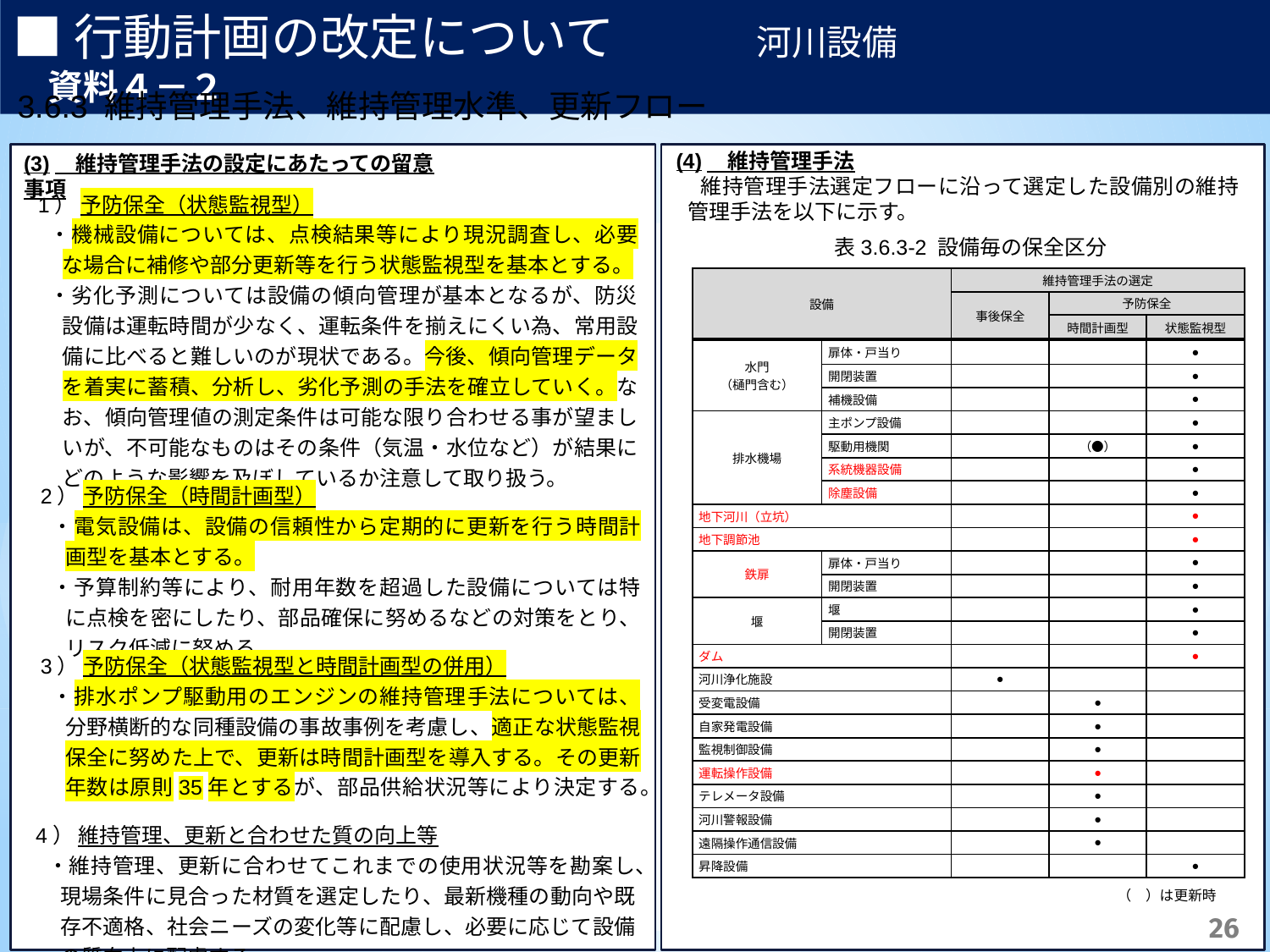

■行動計画の改定について　　　　河川設備　　　　　　　　　　　資料４－２
3.6.3 維持管理手法、維持管理水準、更新フロー
(4)　維持管理手法
維持管理手法選定フローに沿って選定した設備別の維持管理手法を以下に示す。

(3)　維持管理手法の設定にあたっての留意事項
【補足】	体制は主に行っている実施主体を記載しており、これによらない場合もある。
※1	日常点検の頻度は当該路線により異なり、交通量2万台/日以上の路線では週2回、それ以外では週1回の頻度で実施。
※2	臨時的に行う緊急点検等は必要に応じて随意実施。

1） 予防保全（状態監視型）
・機械設備については、点検結果等により現況調査し、必要な場合に補修や部分更新等を行う状態監視型を基本とする。
・劣化予測については設備の傾向管理が基本となるが、防災設備は運転時間が少なく、運転条件を揃えにくい為、常用設備に比べると難しいのが現状である。今後、傾向管理データを着実に蓄積、分析し、劣化予測の手法を確立していく。なお、傾向管理値の測定条件は可能な限り合わせる事が望ましいが、不可能なものはその条件（気温・水位など）が結果にどのような影響を及ぼしているか注意して取り扱う。
表3.6.3-2 設備毎の保全区分
| 設備 |  | 維持管理手法の選定 |  |  |
| --- | --- | --- | --- | --- |
|  |  | 事後保全 | 予防保全 |  |
|  |  |  | 時間計画型 | 状態監視型 |
| 水門 （樋門含む） | 扉体・戸当り |  |  | ● |
|  | 開閉装置 |  |  | ● |
|  | 補機設備 |  |  | ● |
| 排水機場 | 主ポンプ設備 |  |  | ● |
|  | 駆動用機関 |  | （●） | ● |
|  | 系統機器設備 |  |  | ● |
|  | 除塵設備 |  |  | ● |
| 地下河川（立坑） |  |  |  | ● |
| 地下調節池 |  |  |  | ● |
| 鉄扉 | 扉体・戸当り |  |  | ● |
|  | 開閉装置 |  |  | ● |
| 堰 | 堰 |  |  | ● |
|  | 開閉装置 |  |  | ● |
| ダム |  |  |  | ● |
| 河川浄化施設 |  | ● |  |  |
| 受変電設備 |  |  | ● |  |
| 自家発電設備 |  |  | ● |  |
| 監視制御設備 |  |  | ● |  |
| 運転操作設備 |  |  | ● |  |
| テレメータ設備 |  |  | ● |  |
| 河川警報設備 |  |  | ● |  |
| 遠隔操作通信設備 |  |  | ● |  |
| 昇降設備 |  |  |  | ● |
2） 予防保全（時間計画型）
・電気設備は、設備の信頼性から定期的に更新を行う時間計画型を基本とする。
・予算制約等により、耐用年数を超過した設備については特に点検を密にしたり、部品確保に努めるなどの対策をとり、リスク低減に努める。
3） 予防保全（状態監視型と時間計画型の併用）
・排水ポンプ駆動用のエンジンの維持管理手法については、分野横断的な同種設備の事故事例を考慮し、適正な状態監視保全に努めた上で、更新は時間計画型を導入する。その更新年数は原則35年とするが、部品供給状況等により決定する。

4） 維持管理、更新と合わせた質の向上等
・維持管理、更新に合わせてこれまでの使用状況等を勘案し、現場条件に見合った材質を選定したり、最新機種の動向や既存不適格、社会ニーズの変化等に配慮し、必要に応じて設備の質向上に配慮する。
（　）は更新時
26